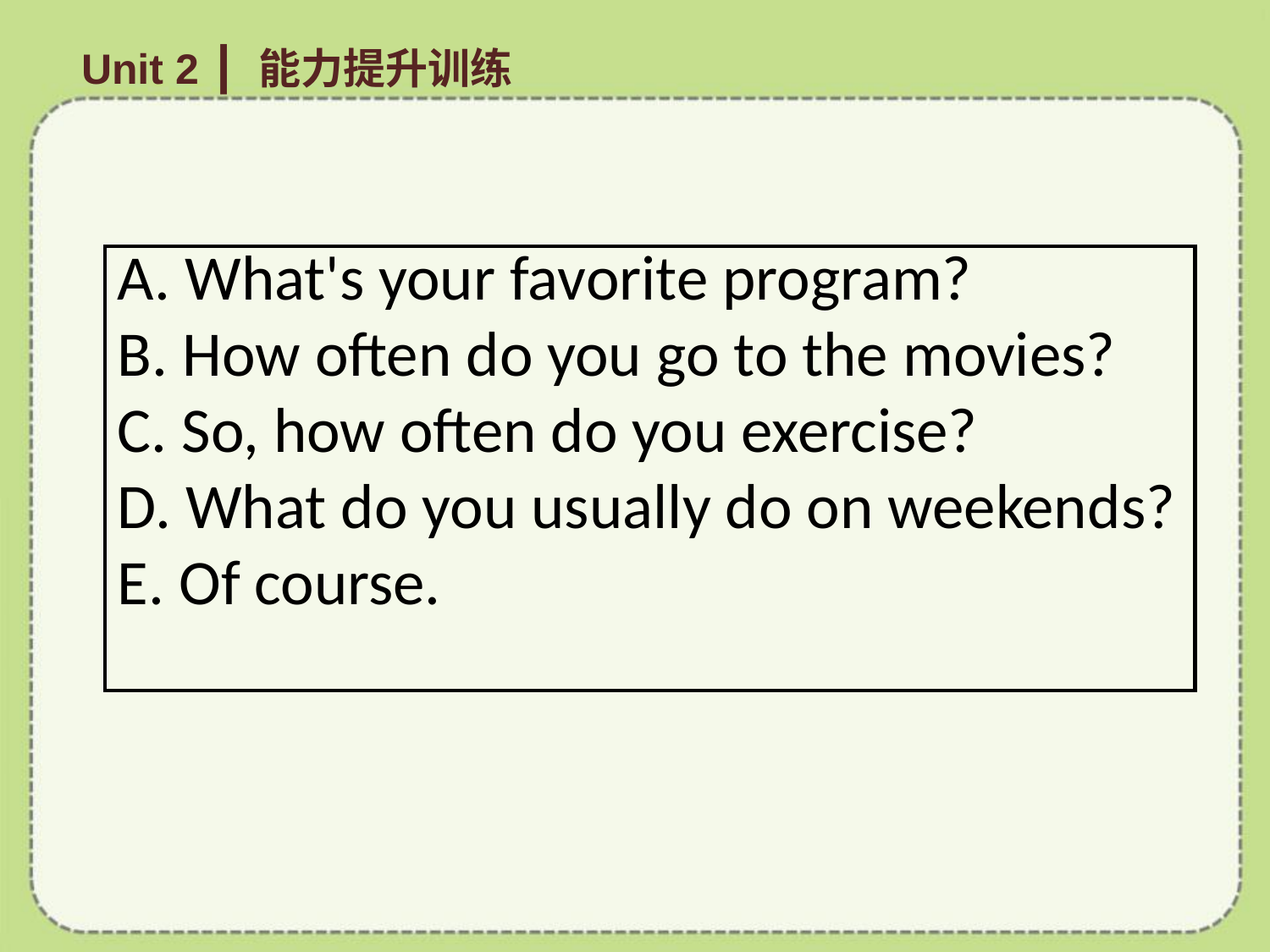

Unit 2 ┃ 能力提升训练
| A. What's your favorite program? B. How often do you go to the movies? C. So, how often do you exercise? D. What do you usually do on weekends? E. Of course. |
| --- |